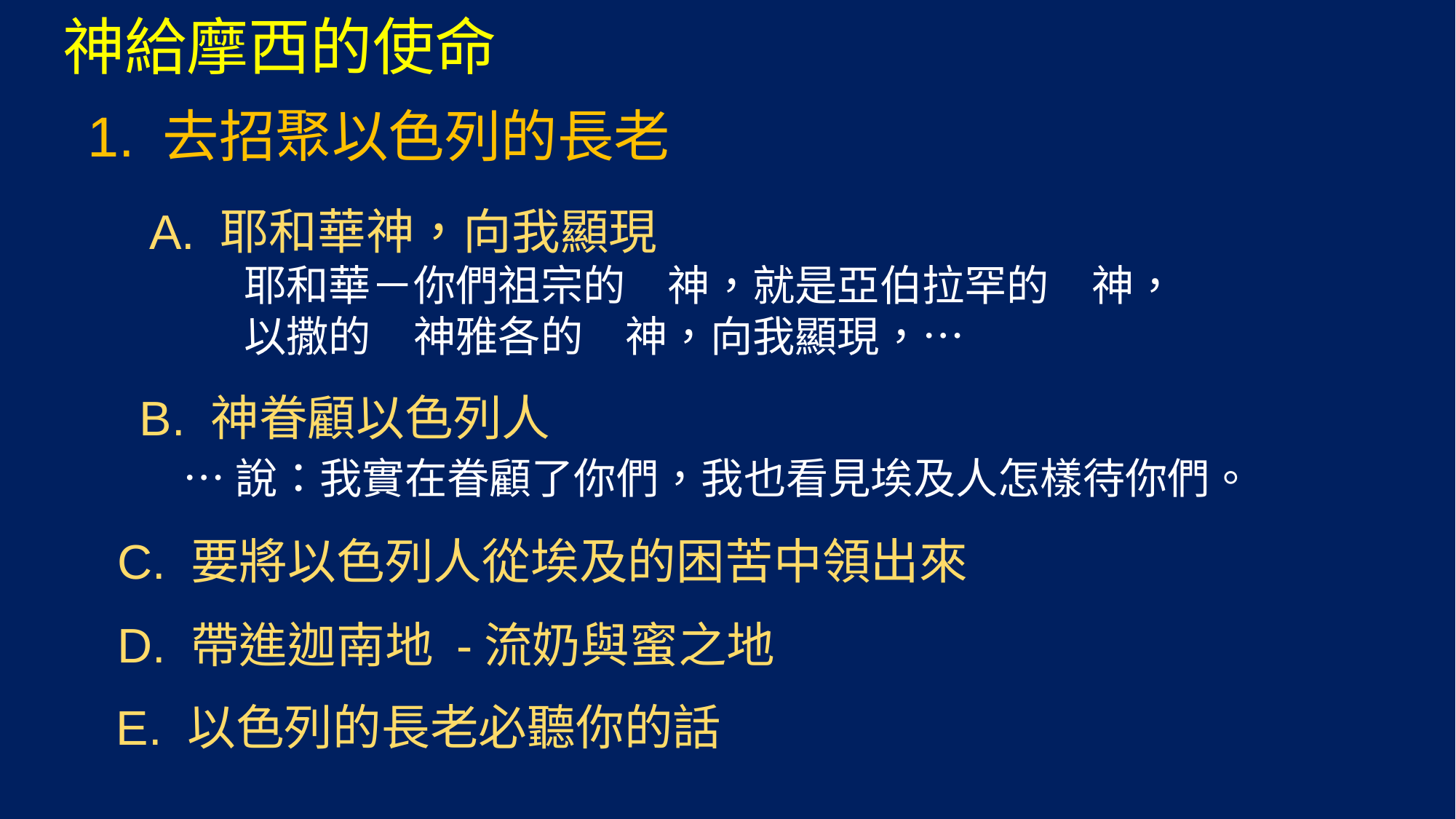

# 神給摩西的使命 1. 去招聚以色列的長老
A. 耶和華神，向我顯現
          耶和華－你們祖宗的　神，就是亞伯拉罕的　神，
          以撒的　神雅各的　神，向我顯現，…
	B. 神眷顧以色列人
	    … 說：我實在眷顧了你們，我也看見埃及人怎樣待你們。
	C. 要將以色列人從埃及的困苦中領出來
	D. 帶進迦南地 -流奶與蜜之地
	E. 以色列的長老必聽你的話